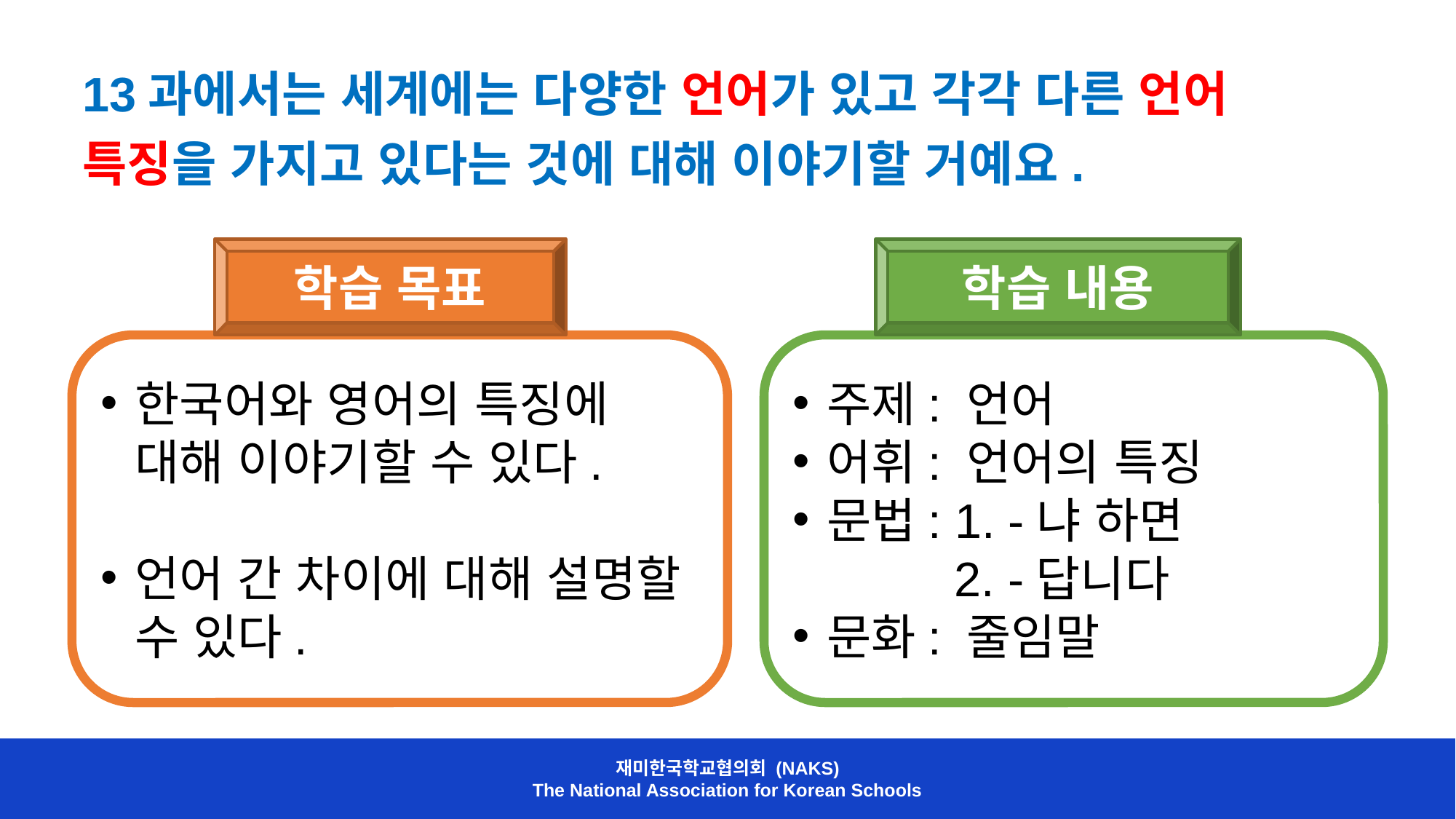

13과에서는 세계에는 다양한 언어가 있고 각각 다른 언어 특징을 가지고 있다는 것에 대해 이야기할 거예요.
학습 내용
주제: 언어
어휘: 언어의 특징
문법: 1. -냐 하면
            2. -답니다
문화: 줄임말
학습 목표
한국어와 영어의 특징에 대해 이야기할 수 있다.

언어 간 차이에 대해 설명할 수 있다.
재미한국학교협의회 (NAKS)
The National Association for Korean Schools